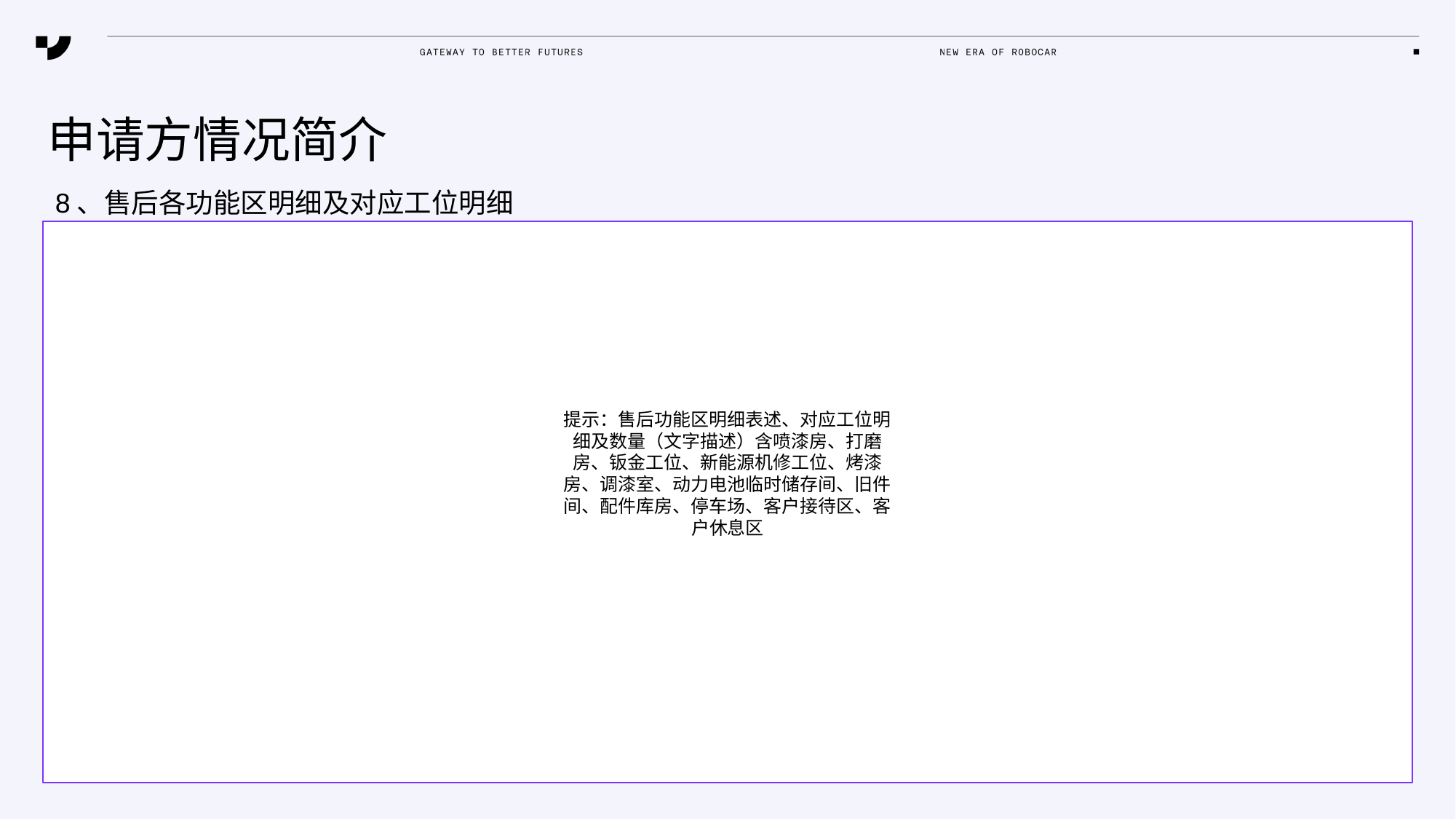

申请方情况简介
8、售后各功能区明细及对应工位明细

提示：售后功能区明细表述、对应工位明细及数量（文字描述）含喷漆房、打磨房、钣金工位、新能源机修工位、烤漆房、调漆室、动力电池临时储存间、旧件间、配件库房、停车场、客户接待区、客户休息区